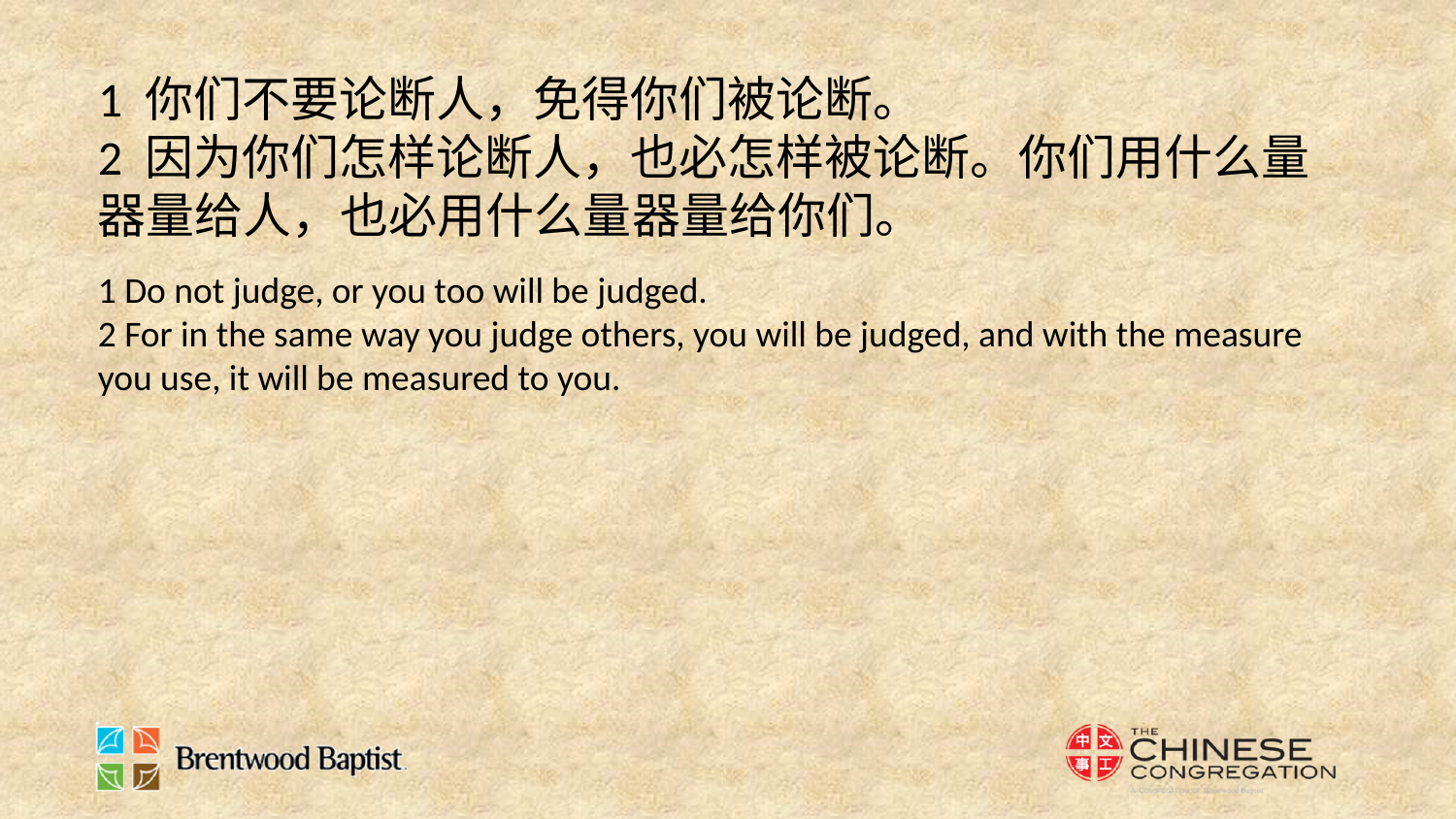

1 你们不要论断人，免得你们被论断。
2 因为你们怎样论断人，也必怎样被论断。你们用什么量器量给人，也必用什么量器量给你们。

1 Do not judge, or you too will be judged.
2 For in the same way you judge others, you will be judged, and with the measure you use, it will be measured to you.